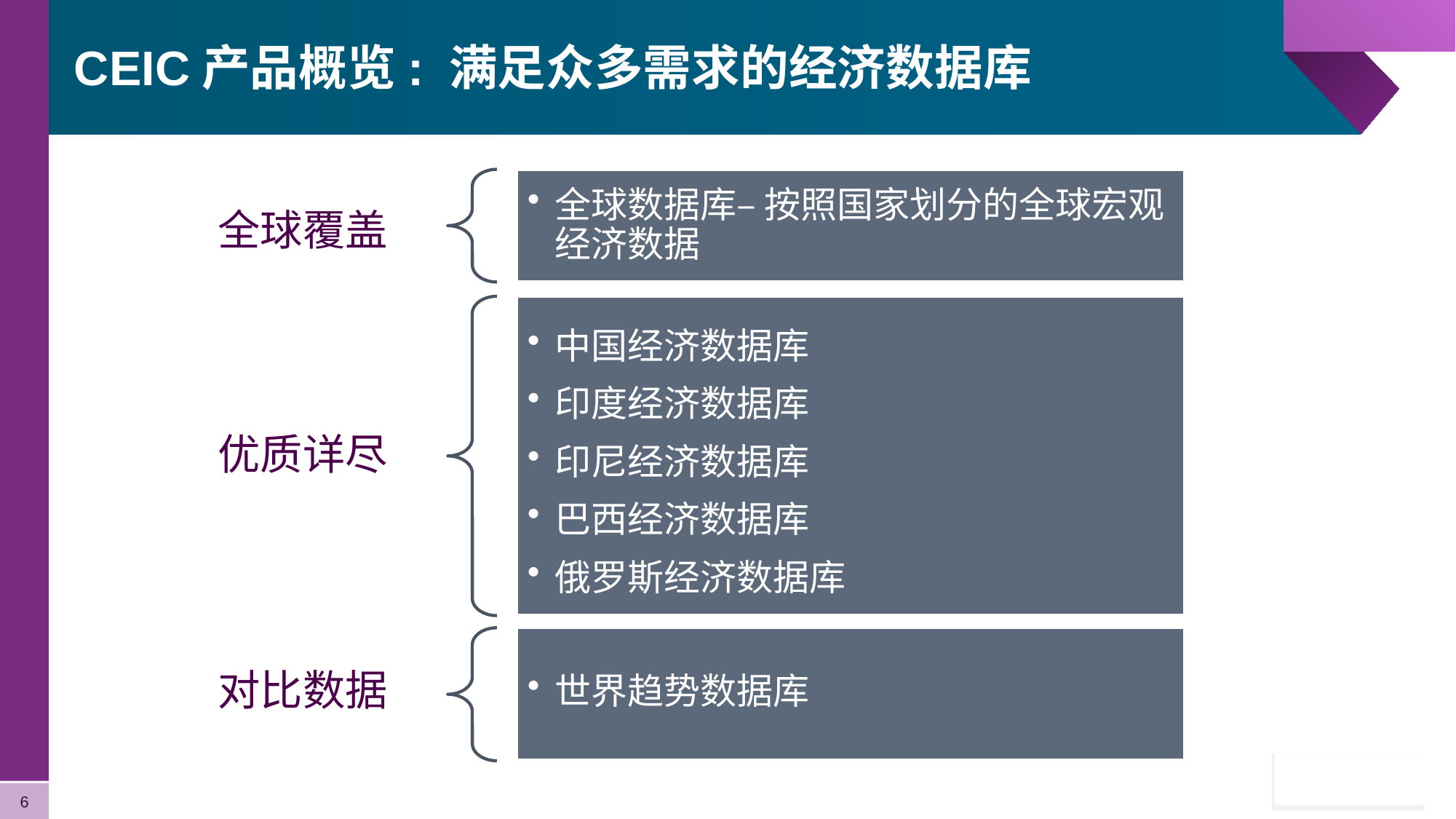

# CEIC产品概览: 满足众多需求的经济数据库

全球数据库– 按照国家划分的全球宏观经济数据
全球覆盖

中国经济数据库
印度经济数据库
印尼经济数据库
巴西经济数据库
俄罗斯经济数据库

优质详尽
世界趋势数据库

对比数据